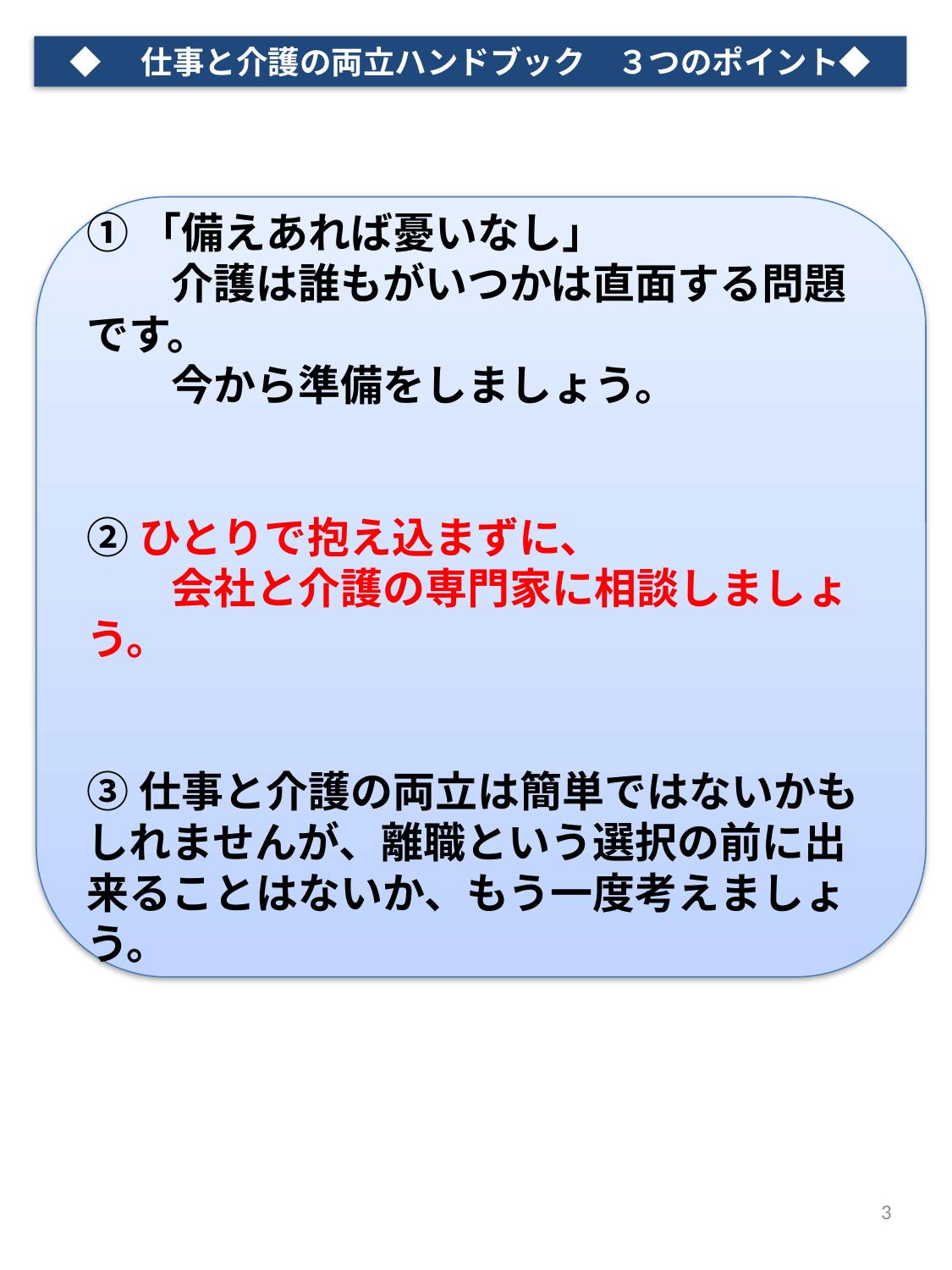

◆　仕事と介護の両立ハンドブック　３つのポイント◆
①「備えあれば憂いなし」
　　介護は誰もがいつかは直面する問題です。
　　今から準備をしましょう。

②ひとりで抱え込まずに、
　　会社と介護の専門家に相談しましょう。

③仕事と介護の両立は簡単ではないかもしれませんが、離職という選択の前に出来ることはないか、もう一度考えましょう。
3